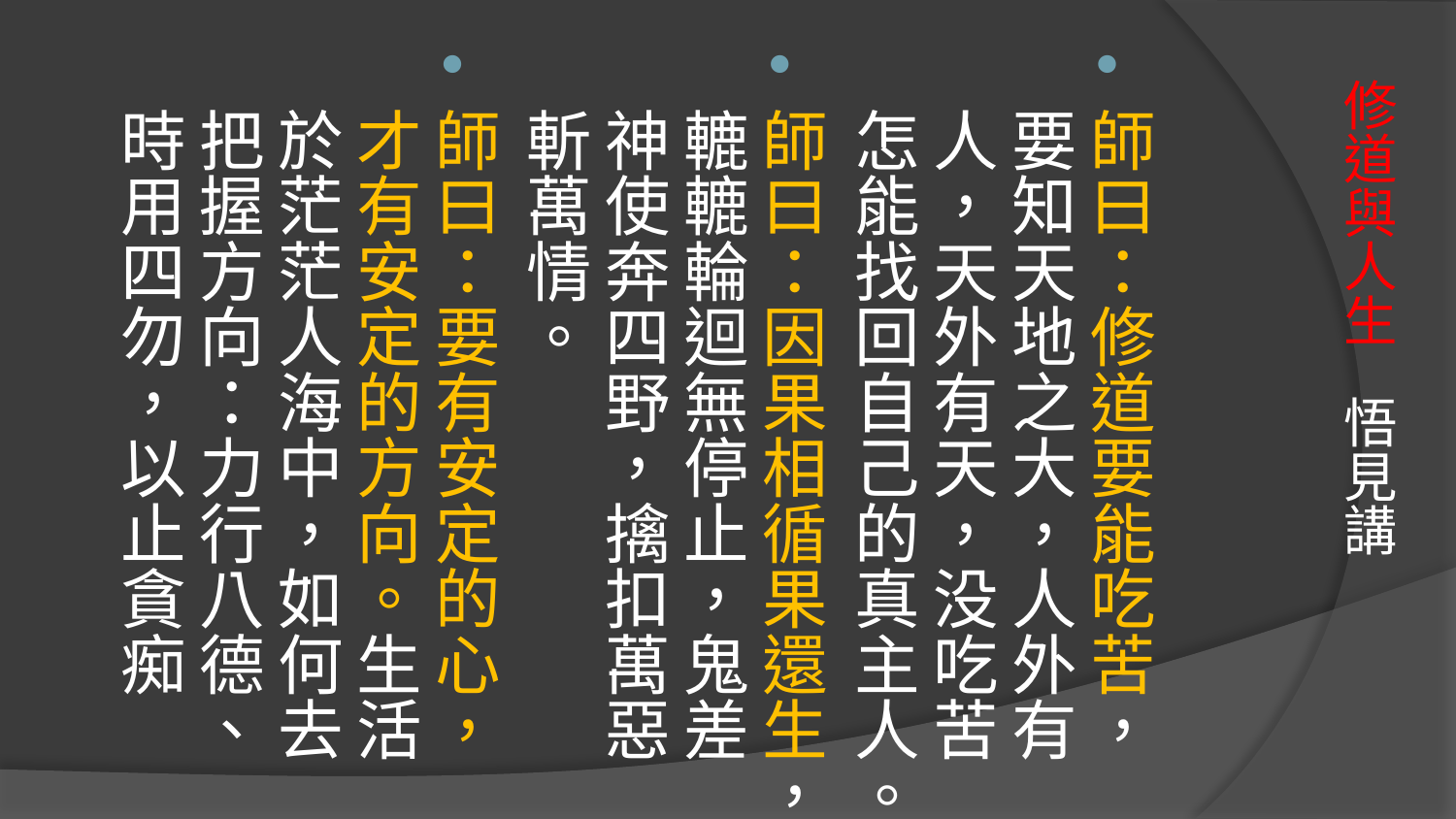

師曰：修道要能吃苦，要知天地之大，人外有人，天外有天，没吃苦怎能找回自己的真主人。
師曰：因果相循果還生，轆轆輪迴無停止，鬼差神使奔四野，擒扣萬惡斬萬情。
師曰：要有安定的心，才有安定的方向。生活於茫茫人海中，如何去把握方向：力行八德、時用四勿，以止貪痴

# 修道與人生    悟見講